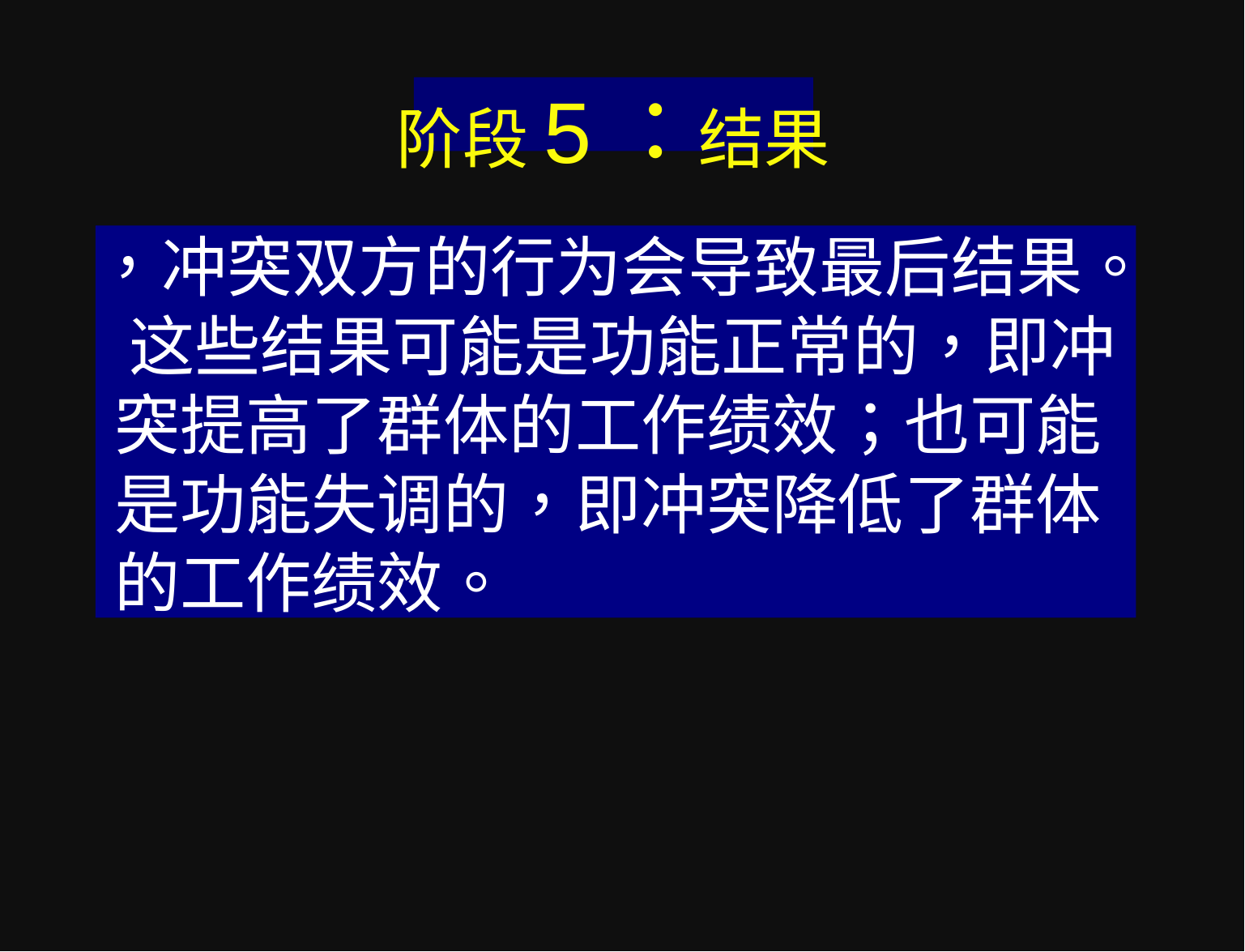

阶段5：结果
，冲突双方的行为会导致最后结果。 这些结果可能是功能正常的，即冲 突提高了群体的工作绩效；也可能 是功能失调的，即冲突降低了群体 的工作绩效。